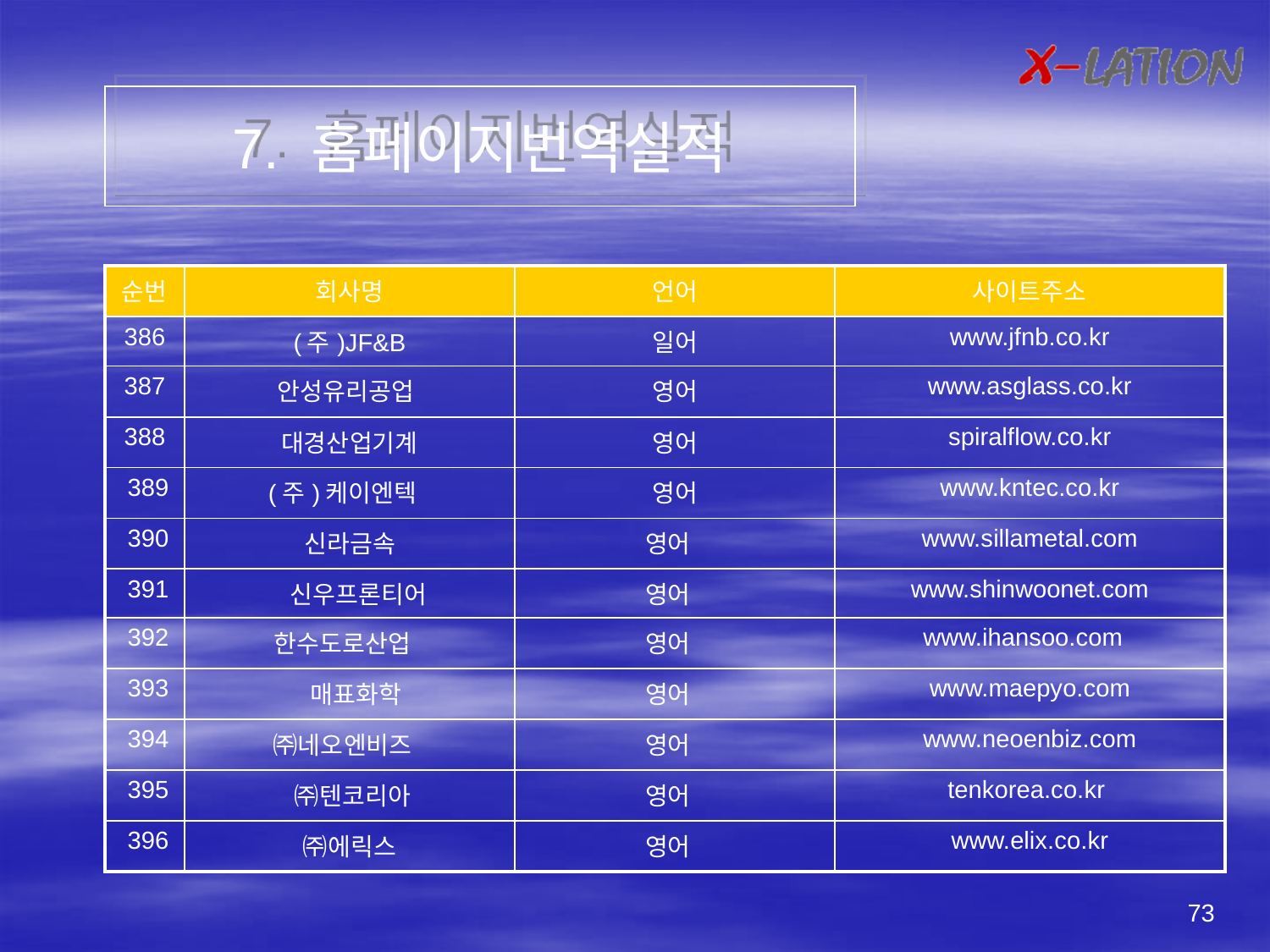

7. 홈페이지번역실적
| 순번 | 회사명 | 언어 | 사이트주소 |
| --- | --- | --- | --- |
| 386 | (주)JF&B | 일어 | www.jfnb.co.kr |
| 387 | 안성유리공업 | 영어 | www.asglass.co.kr |
| 388 | 대경산업기계 | 영어 | spiralflow.co.kr |
| 389 | (주)케이엔텍 | 영어 | www.kntec.co.kr |
| 390 | 신라금속 | 영어 | www.sillametal.com |
| 391 | 신우프론티어 | 영어 | www.shinwoonet.com |
| 392 | 한수도로산업 | 영어 | www.ihansoo.com |
| 393 | 매표화학 | 영어 | www.maepyo.com |
| 394 | ㈜네오엔비즈 | 영어 | www.neoenbiz.com |
| 395 | ㈜텐코리아 | 영어 | tenkorea.co.kr |
| 396 | ㈜에릭스 | 영어 | www.elix.co.kr |
73